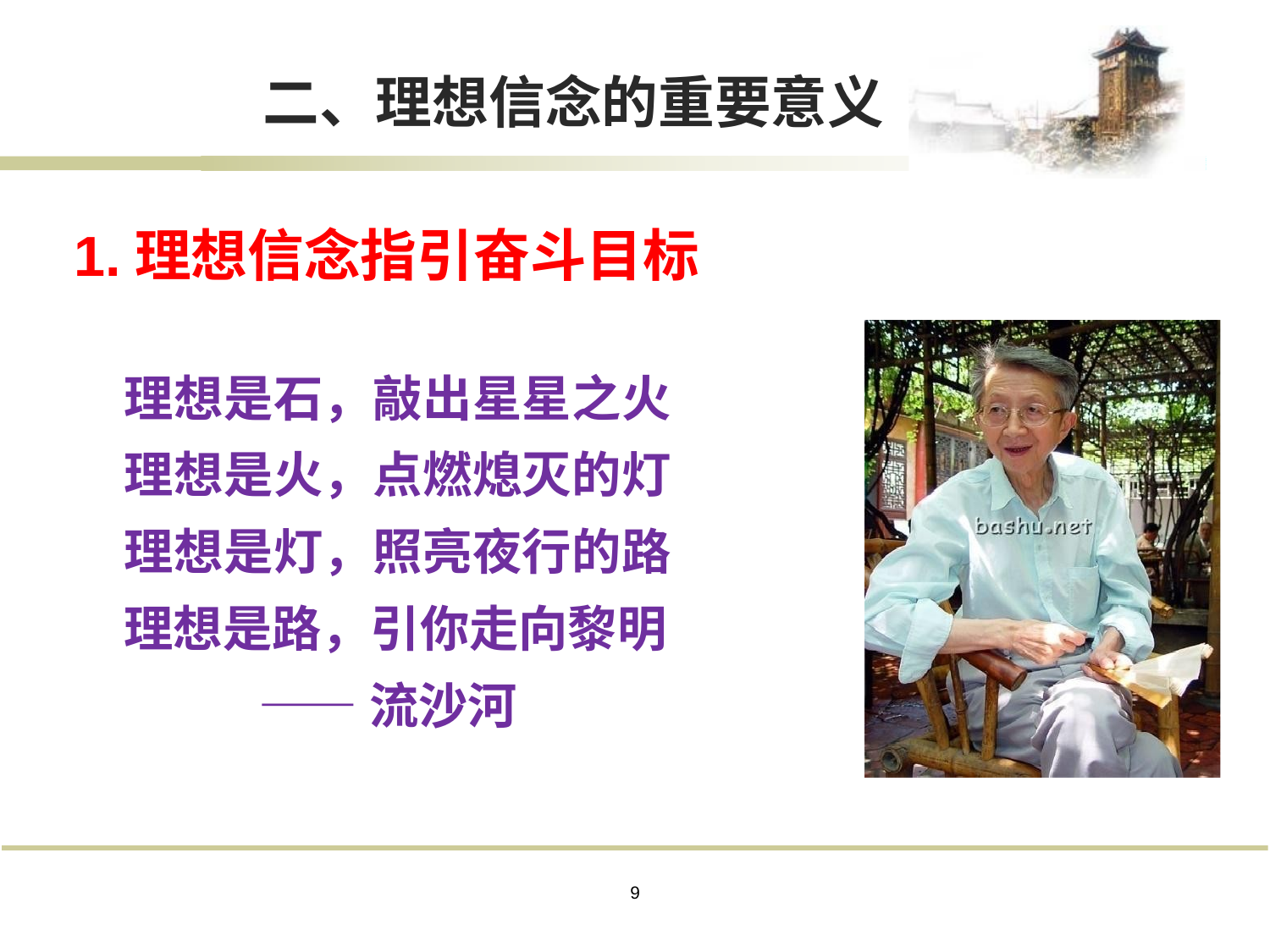

# 二、理想信念的重要意义

1.理想信念指引奋斗目标

理想是石，敲出星星之火 理想是火，点燃熄灭的灯 理想是灯，照亮夜行的路 理想是路，引你走向黎明
            ——流沙河

9